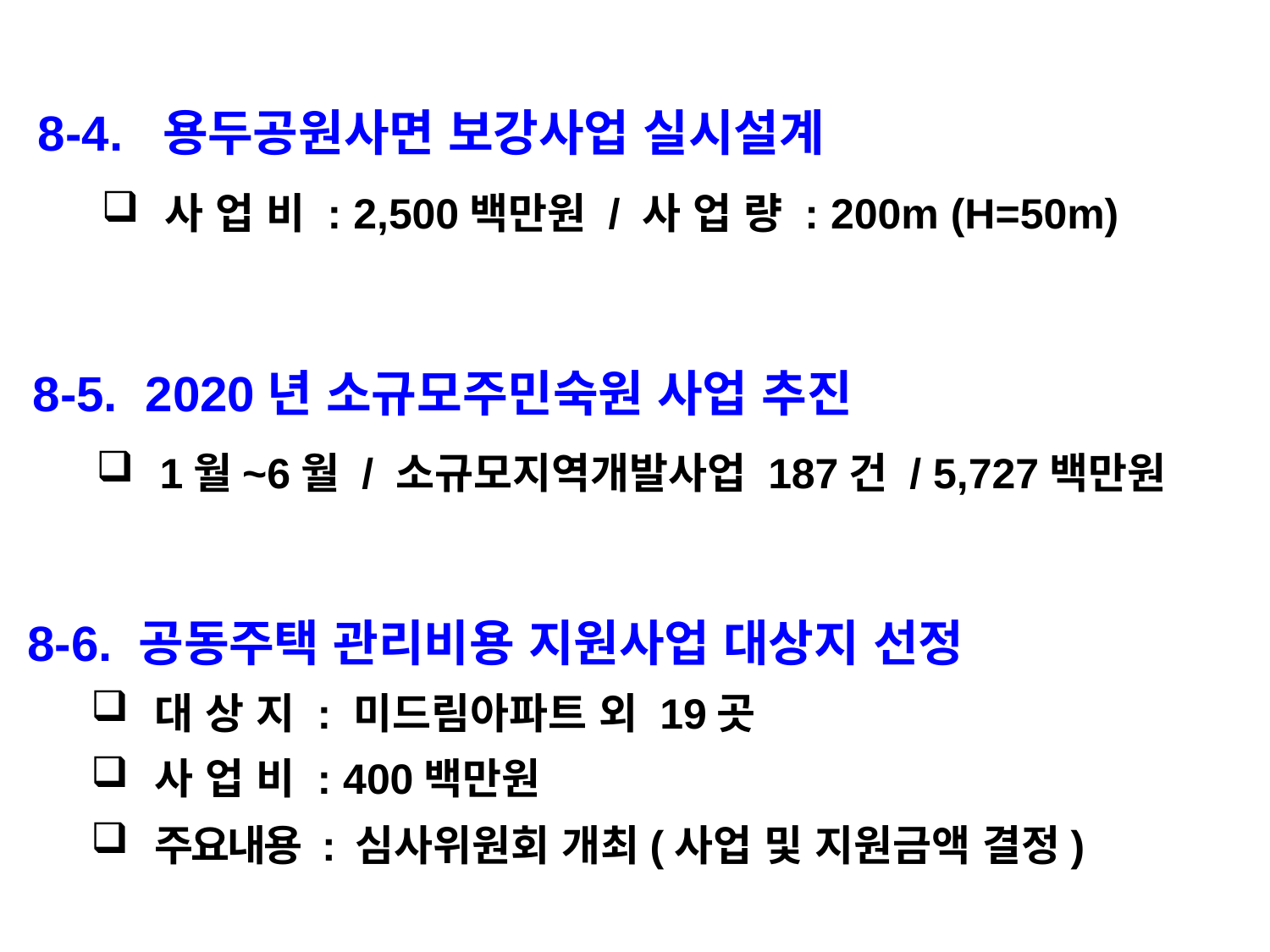

8-4.  용두공원사면 보강사업 실시설계
사 업 비 : 2,500백만원 / 사 업 량 : 200m (H=50m)
8-5.  2020년 소규모주민숙원 사업 추진
1월~6월 / 소규모지역개발사업 187건 / 5,727백만원
8-6. 공동주택 관리비용 지원사업 대상지 선정
대 상 지 : 미드림아파트 외 19곳
사 업 비 : 400백만원
주요내용 : 심사위원회 개최(사업 및 지원금액 결정)